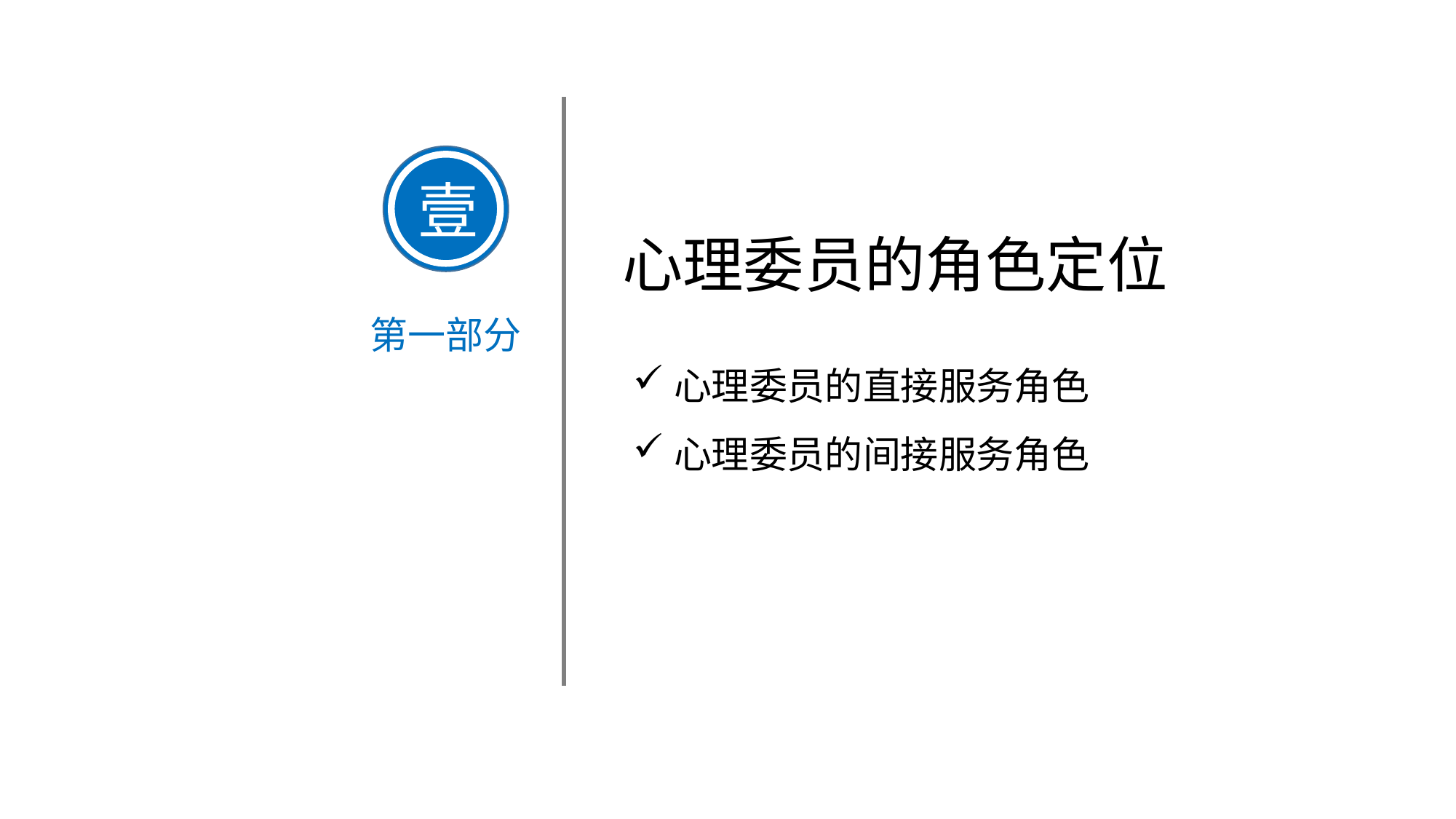

壹
心理委员的角色定位
第一部分
心理委员的直接服务角色
心理委员的间接服务角色